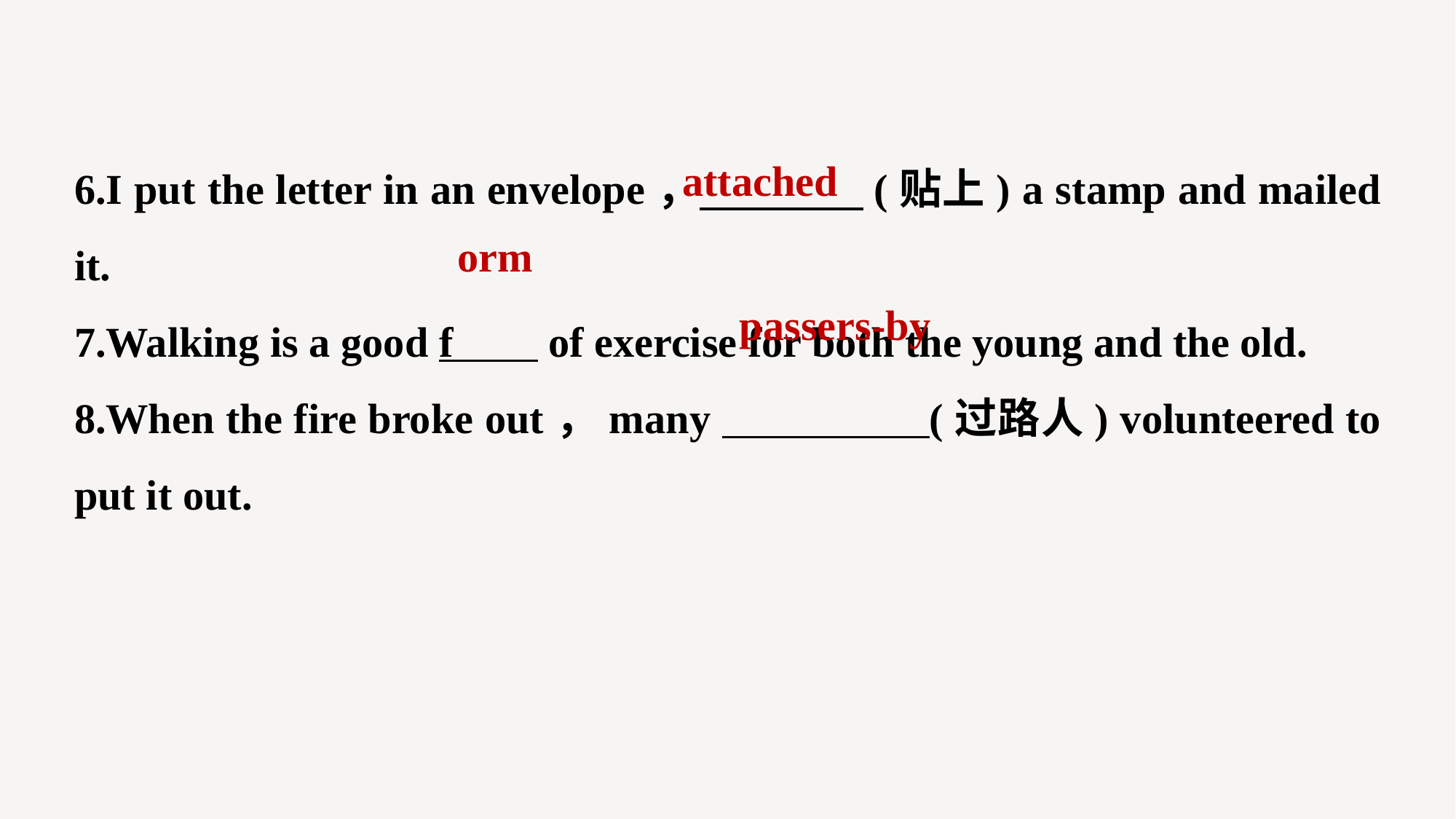

6.I put the letter in an envelope，               (贴上) a stamp and mailed it.
7.Walking is a good f         of exercise for both the young and the old.
8.When the fire broke out，many                   (过路人) volunteered to put it out.
attached
orm
passers-by